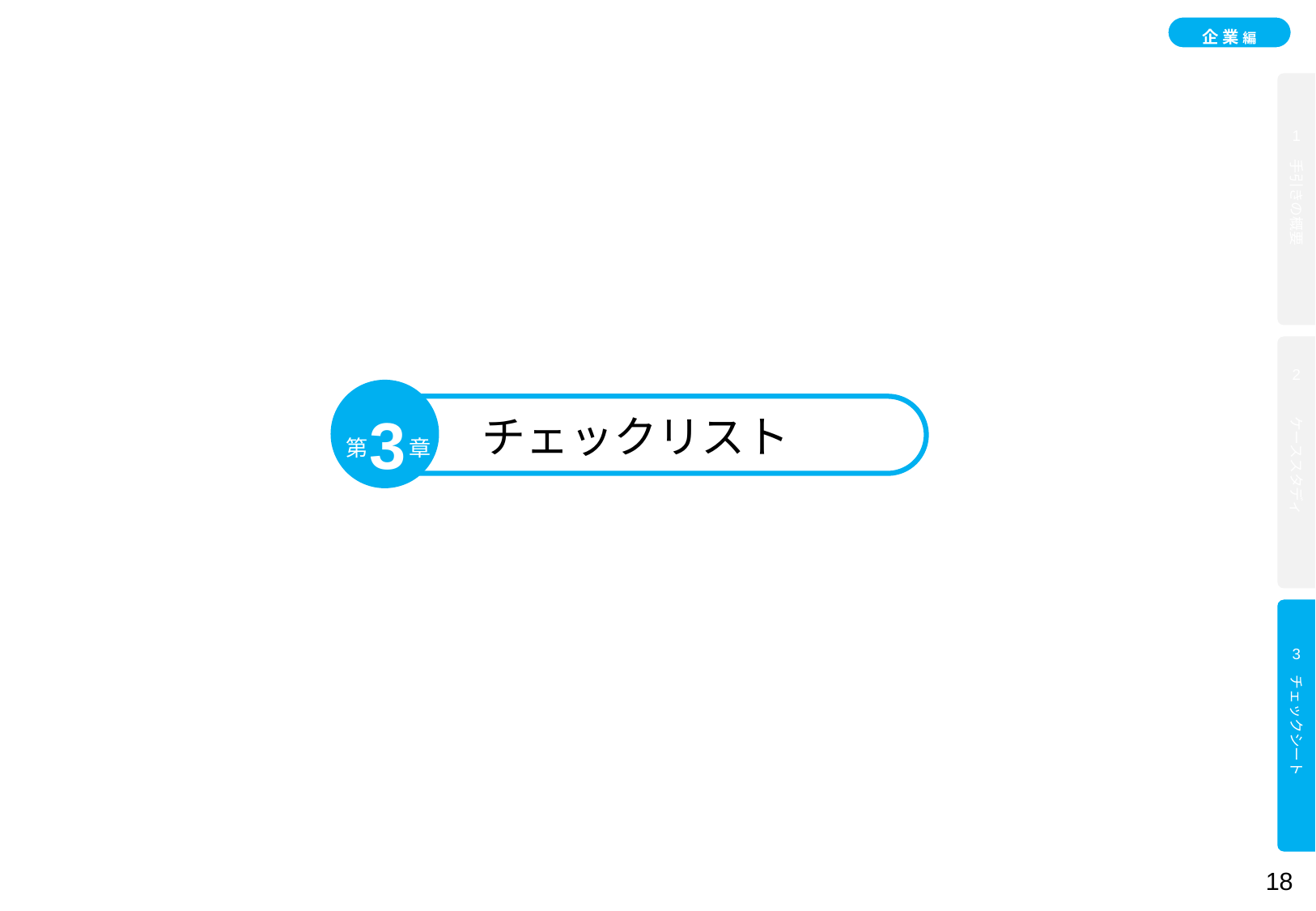

企 業 編
手引きの概要
1

ケーススタディ
2

3
チェックシート

3
チェックリスト
第
章
18